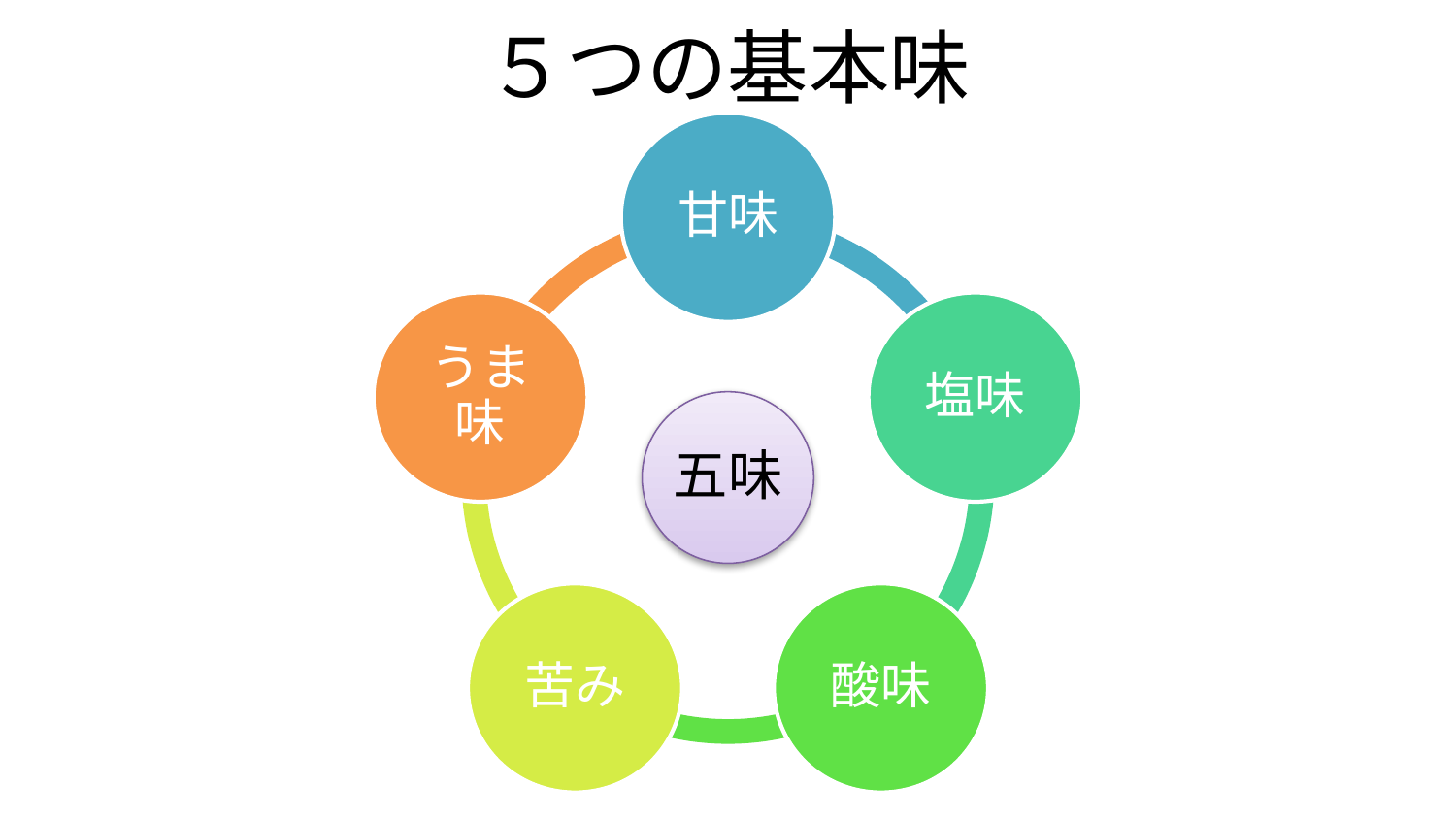

# ５つの基本味
五味
甘味
塩味
酸味
苦み
うま味